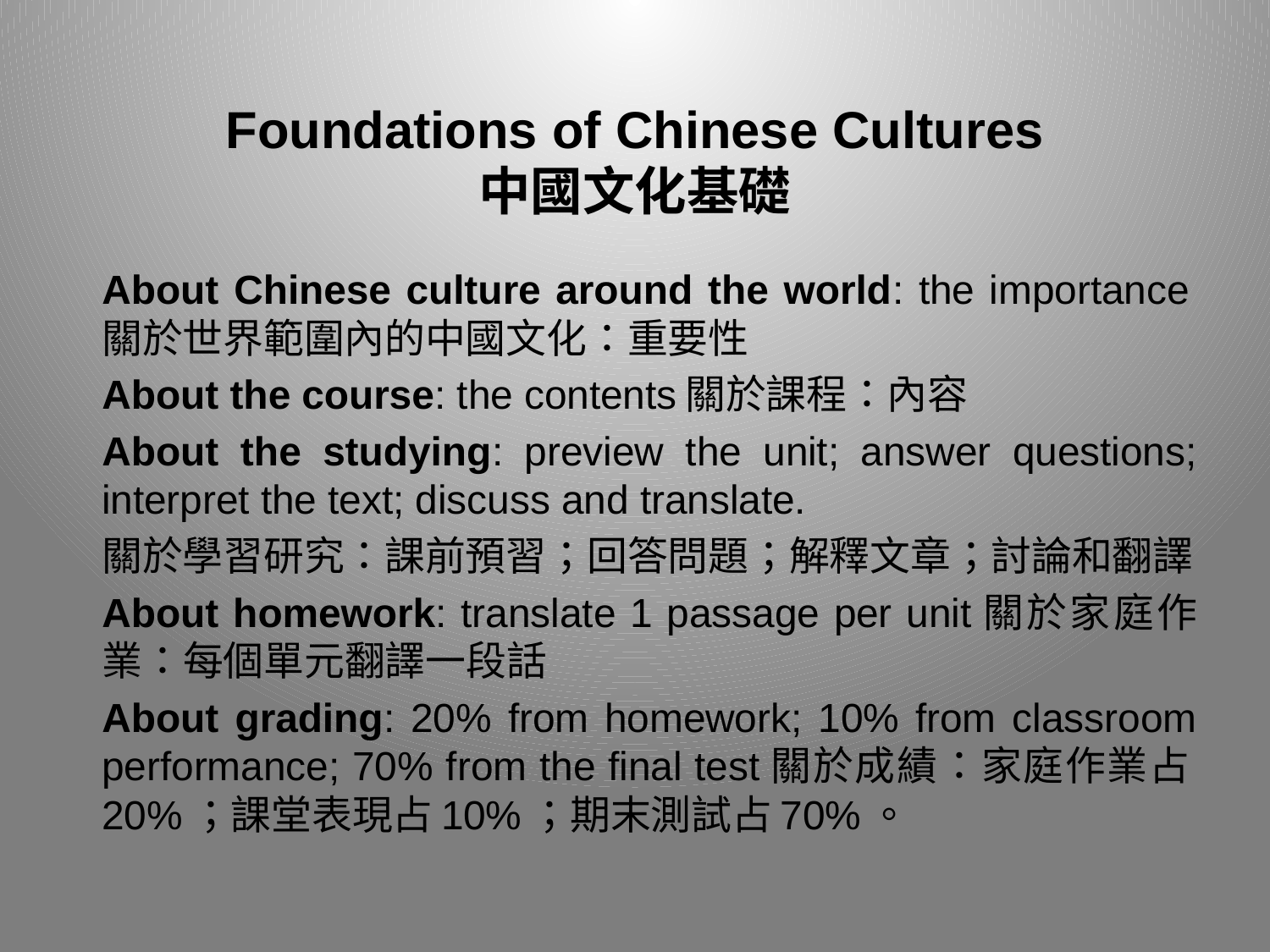

# Foundations of Chinese Cultures 中國文化基礎
About Chinese culture around the world: the importance關於世界範圍內的中國文化：重要性
About the course: the contents關於課程：內容
About the studying: preview the unit; answer questions; interpret the text; discuss and translate.
關於學習研究：課前預習；回答問題；解釋文章；討論和翻譯
About homework: translate 1 passage per unit關於家庭作業：每個單元翻譯一段話
About grading: 20% from homework; 10% from classroom performance; 70% from the final test關於成績：家庭作業占20%；課堂表現占10%；期末測試占70%。